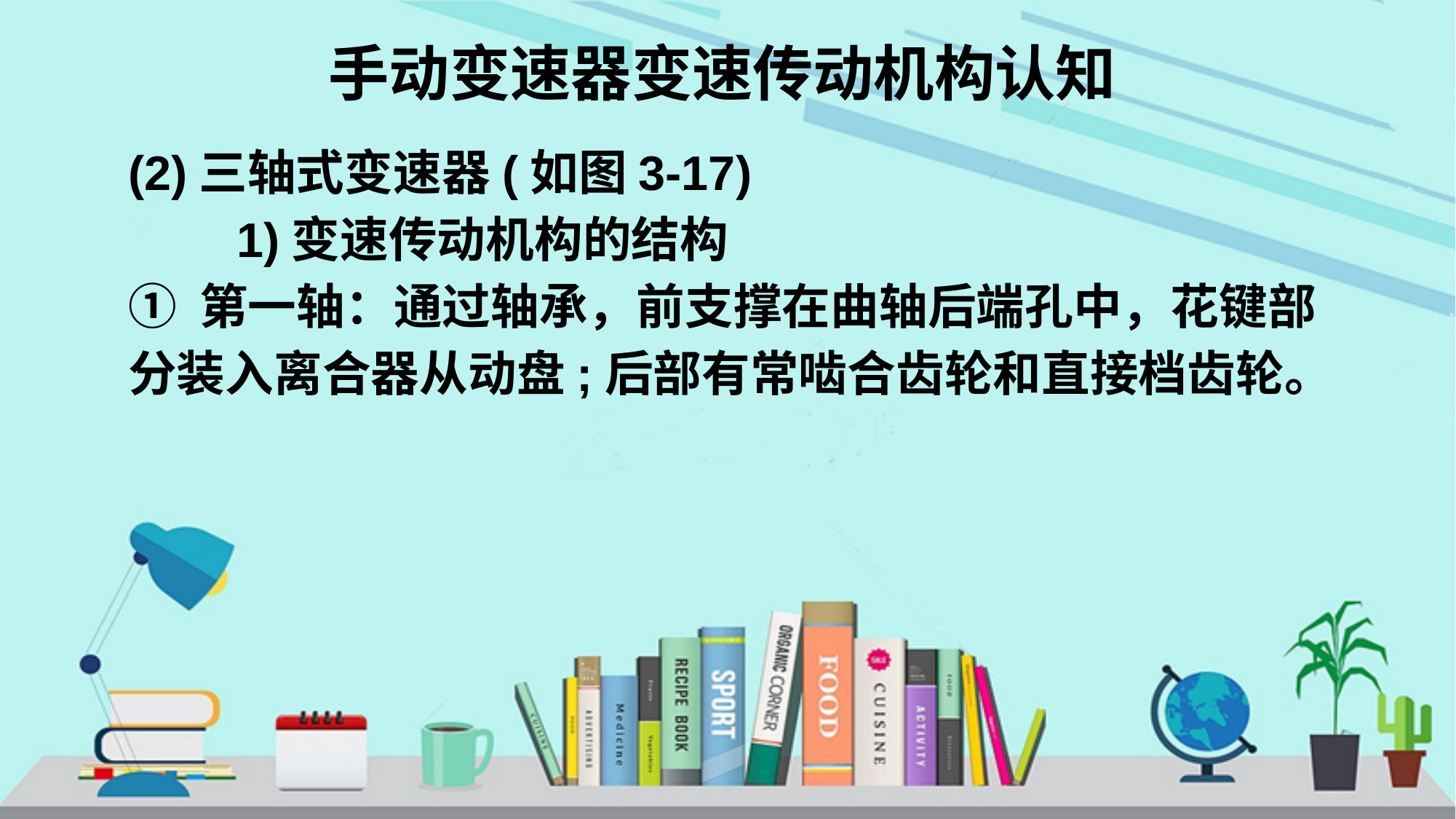

# 手动变速器变速传动机构认知
(2)三轴式变速器(如图3-17)
　　1)变速传动机构的结构
① 第一轴：通过轴承，前支撑在曲轴后端孔中，花键部分装入离合器从动盘;后部有常啮合齿轮和直接档齿轮。